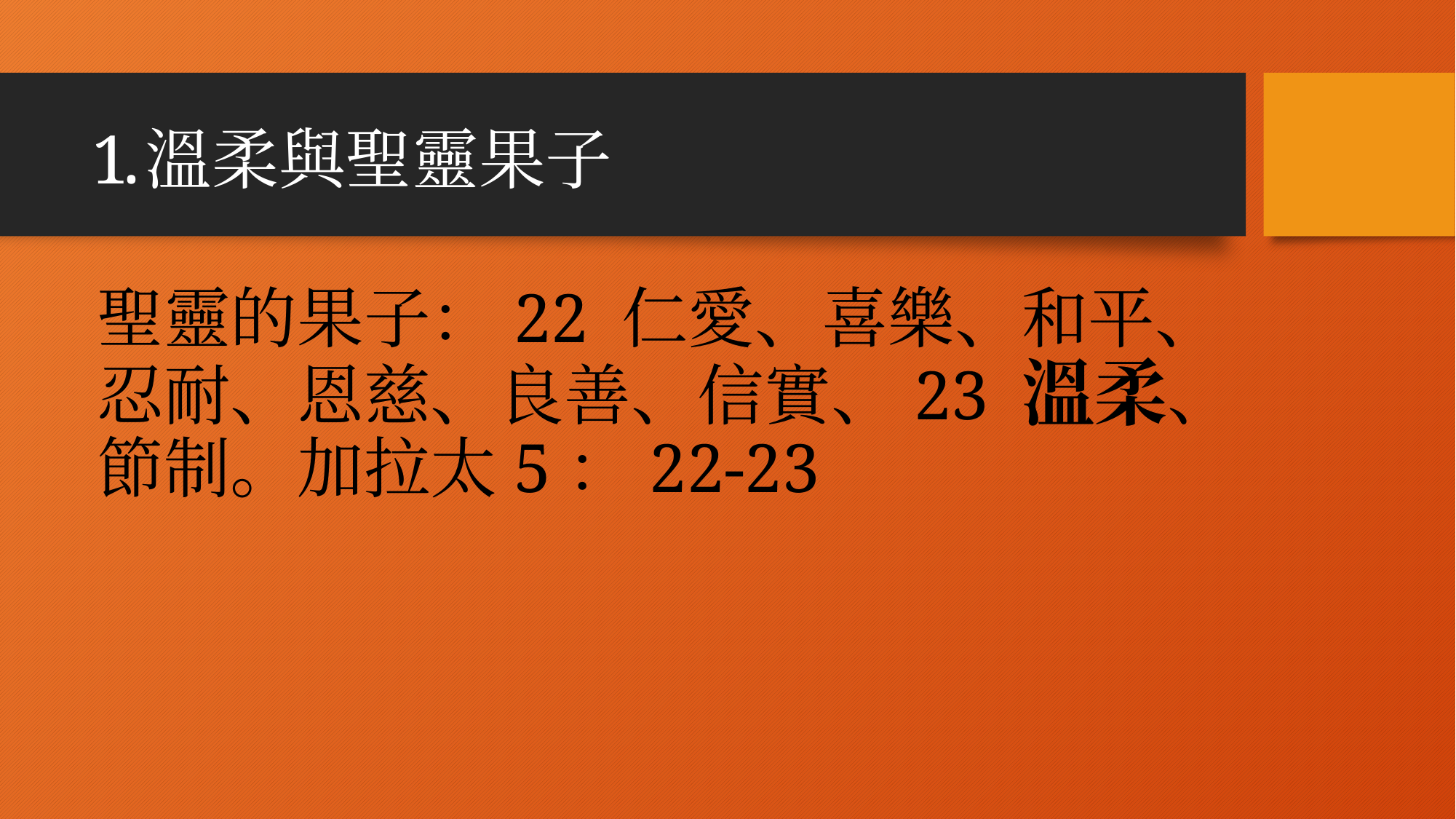

# 溫柔與聖靈果子
聖靈的果子：22 仁愛、喜樂、和平、忍耐、恩慈、良善、信實、23 溫柔、節制。加拉太5：22-23